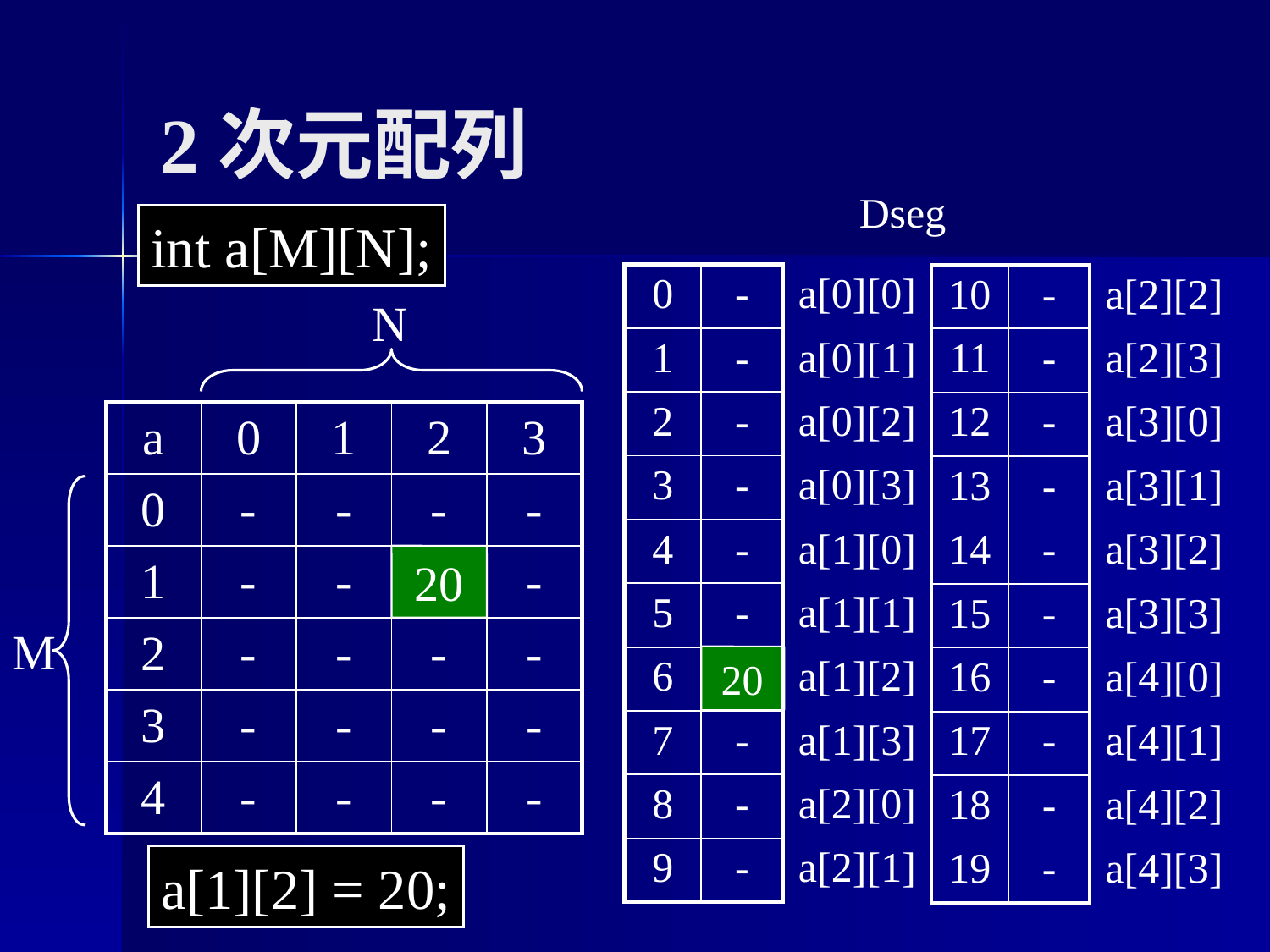

2次元配列
Dseg
int a[M][N];
| 0 | - | a[0][0] |
| --- | --- | --- |
| 1 | - | a[0][1] |
| 2 | - | a[0][2] |
| 3 | - | a[0][3] |
| 4 | - | a[1][0] |
| 5 | - | a[1][1] |
| 6 | - | a[1][2] |
| 7 | - | a[1][3] |
| 8 | - | a[2][0] |
| 9 | - | a[2][1] |
| 10 | - | a[2][2] |
| --- | --- | --- |
| 11 | - | a[2][3] |
| 12 | - | a[3][0] |
| 13 | - | a[3][1] |
| 14 | - | a[3][2] |
| 15 | - | a[3][3] |
| 16 | - | a[4][0] |
| 17 | - | a[4][1] |
| 18 | - | a[4][2] |
| 19 | - | a[4][3] |

N
| a | 0 | 1 | 2 | 3 |
| --- | --- | --- | --- | --- |
| 0 | - | - | - | - |
| 1 | - | - | - | - |
| 2 | - | - | - | - |
| 3 | - | - | - | - |
| 4 | - | - | - | - |

M
20

20

a[1][2] = 20;